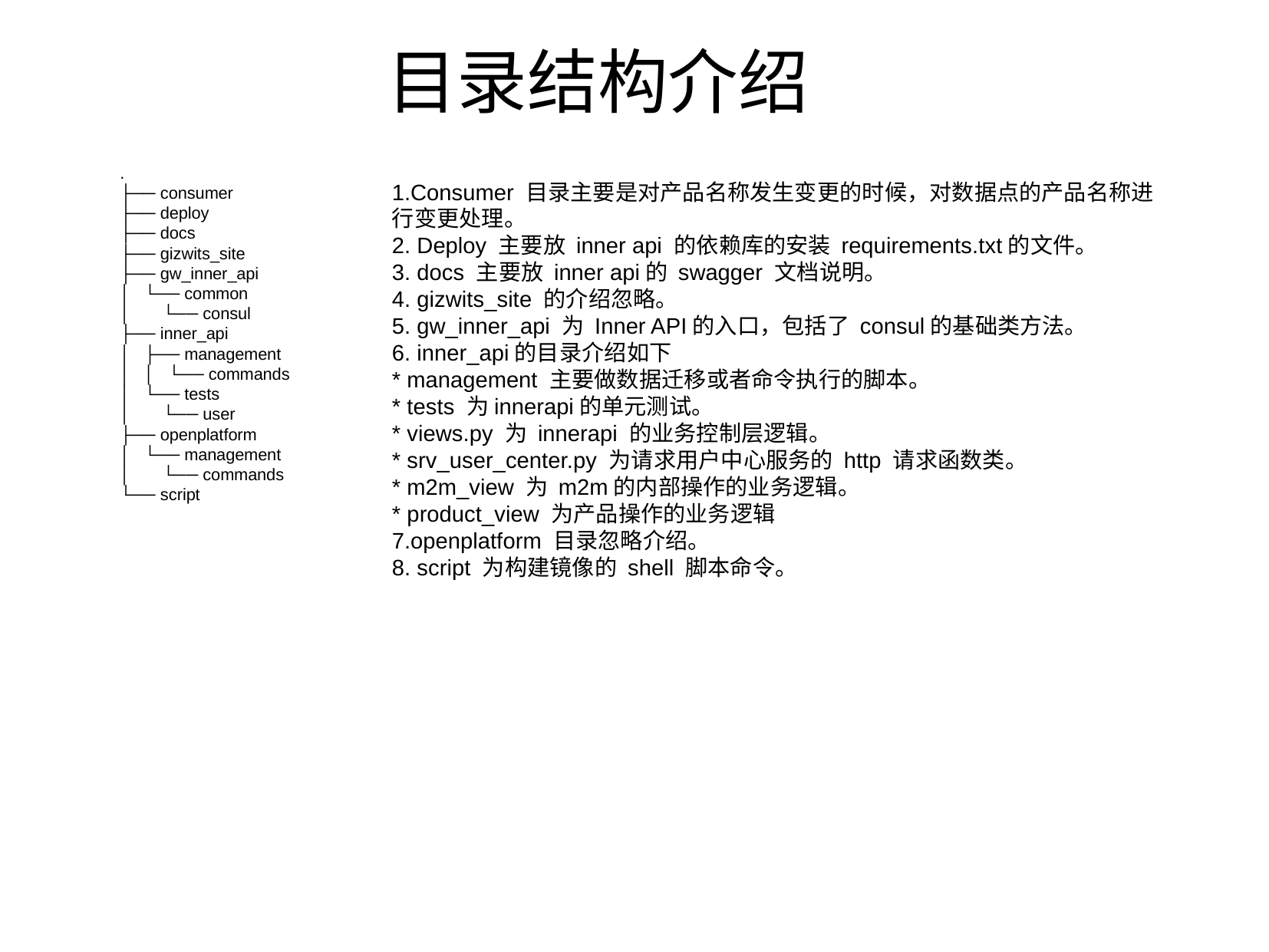

目录结构介绍
.
├── consumer
├── deploy
├── docs
├── gizwits_site
├── gw_inner_api
│   └── common
│       └── consul
├── inner_api
│   ├── management
│   │   └── commands
│   └── tests
│       └── user
├── openplatform
│   └── management
│       └── commands
└── script
1.Consumer 目录主要是对产品名称发生变更的时候，对数据点的产品名称进行变更处理。
2. Deploy 主要放 inner api 的依赖库的安装 requirements.txt的文件。
3. docs 主要放 inner api的 swagger 文档说明。
4. gizwits_site 的介绍忽略。
5. gw_inner_api 为 Inner API的入口，包括了 consul的基础类方法。
6. inner_api的目录介绍如下
* management 主要做数据迁移或者命令执行的脚本。
* tests 为innerapi的单元测试。
* views.py 为 innerapi 的业务控制层逻辑。
* srv_user_center.py 为请求用户中心服务的 http 请求函数类。
* m2m_view 为 m2m的内部操作的业务逻辑。
* product_view 为产品操作的业务逻辑
7.openplatform 目录忽略介绍。
8. script 为构建镜像的 shell 脚本命令。